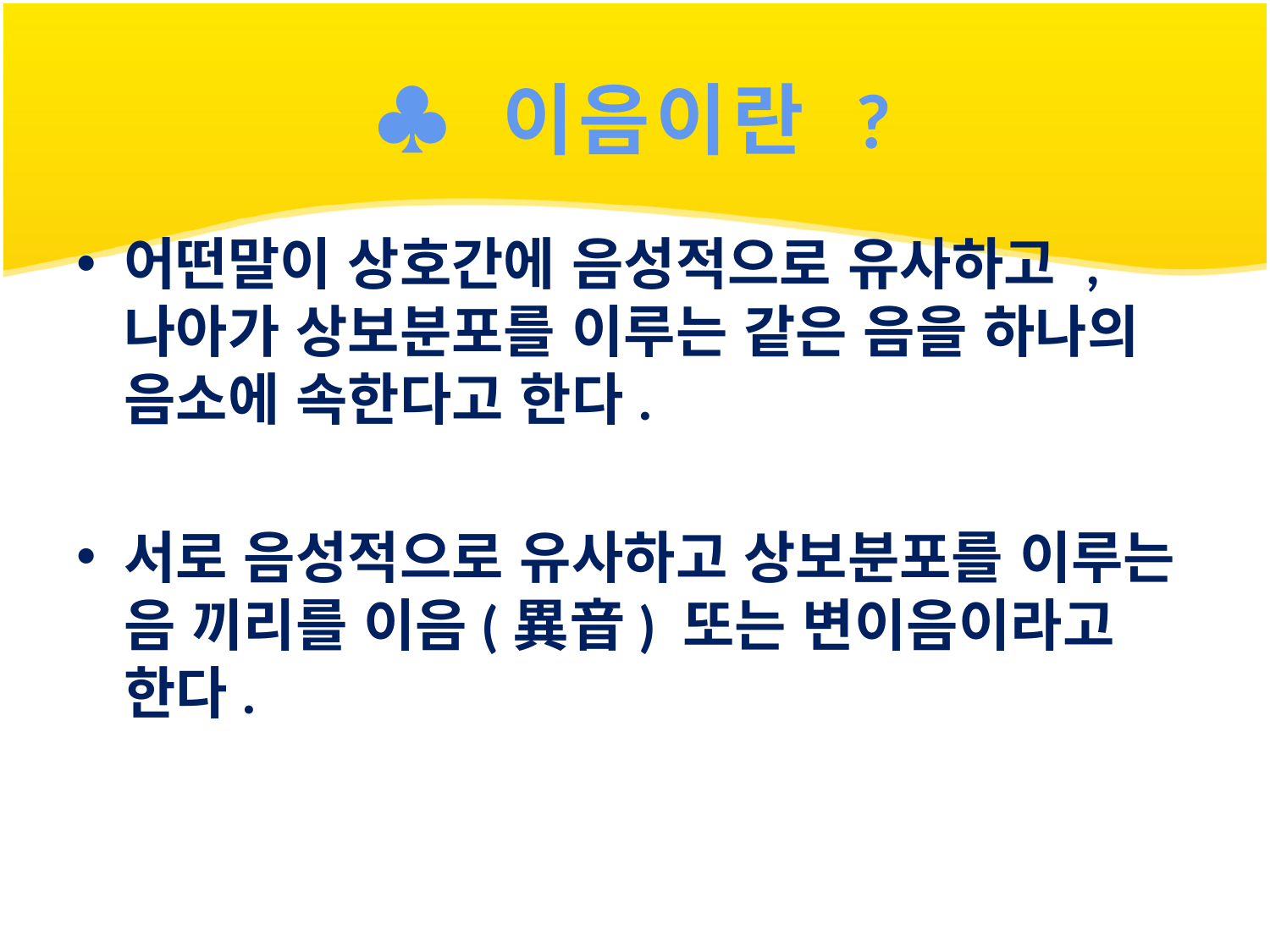

# ♣ 이음이란 ?
어떤말이 상호간에 음성적으로 유사하고 , 나아가 상보분포를 이루는 같은 음을 하나의 음소에 속한다고 한다.

서로 음성적으로 유사하고 상보분포를 이루는 음 끼리를 이음(異音) 또는 변이음이라고 한다.